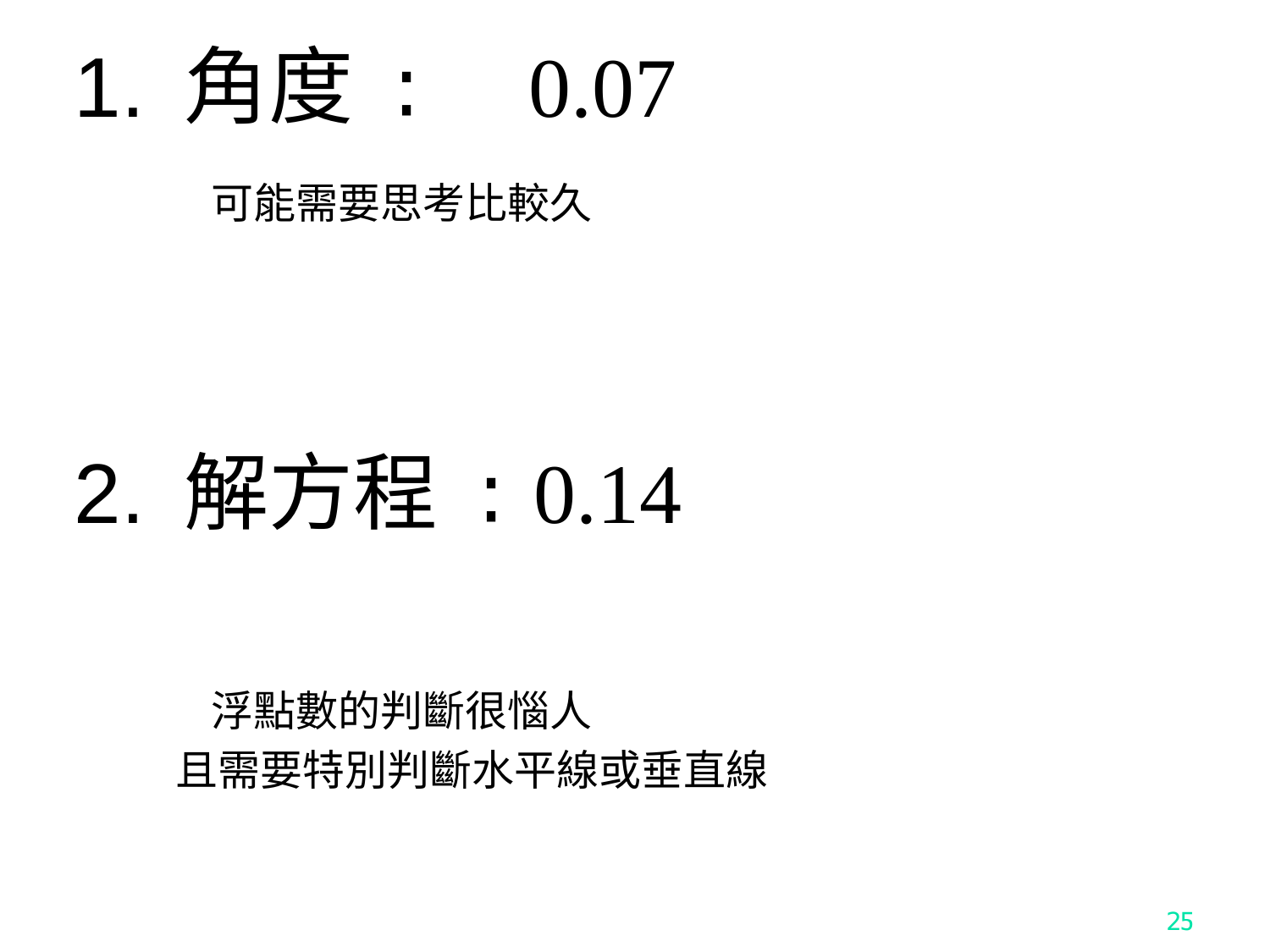

角度 :    0.07
  可能需要思考比較久
 解方程 : 0.14
  浮點數的判斷很惱人
    且需要特別判斷水平線或垂直線
25